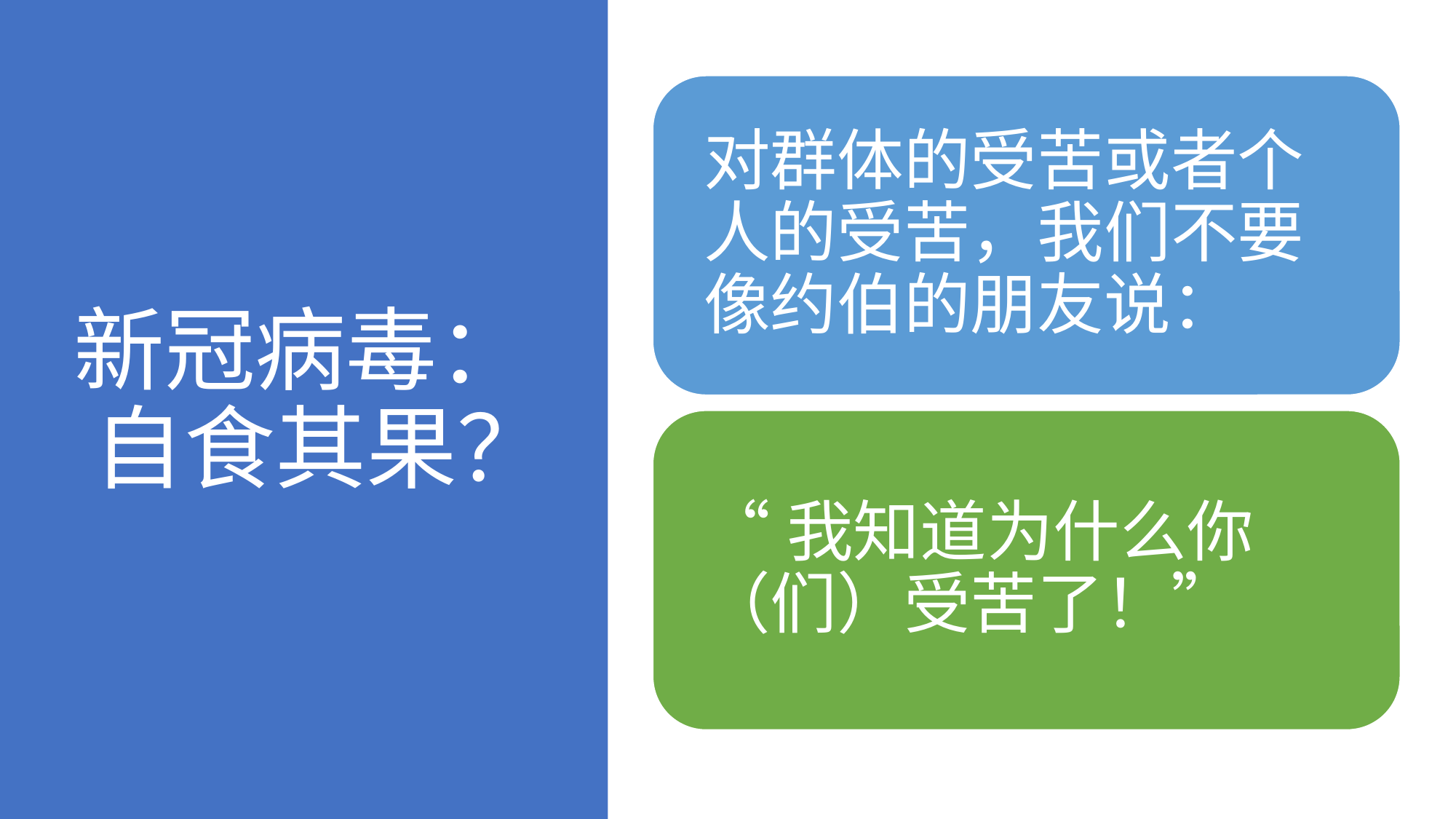

# 新冠病毒： 自食其果？
对群体的受苦或者个人的受苦，我们不要像约伯的朋友说：
“我知道为什么你（们）受苦了！”